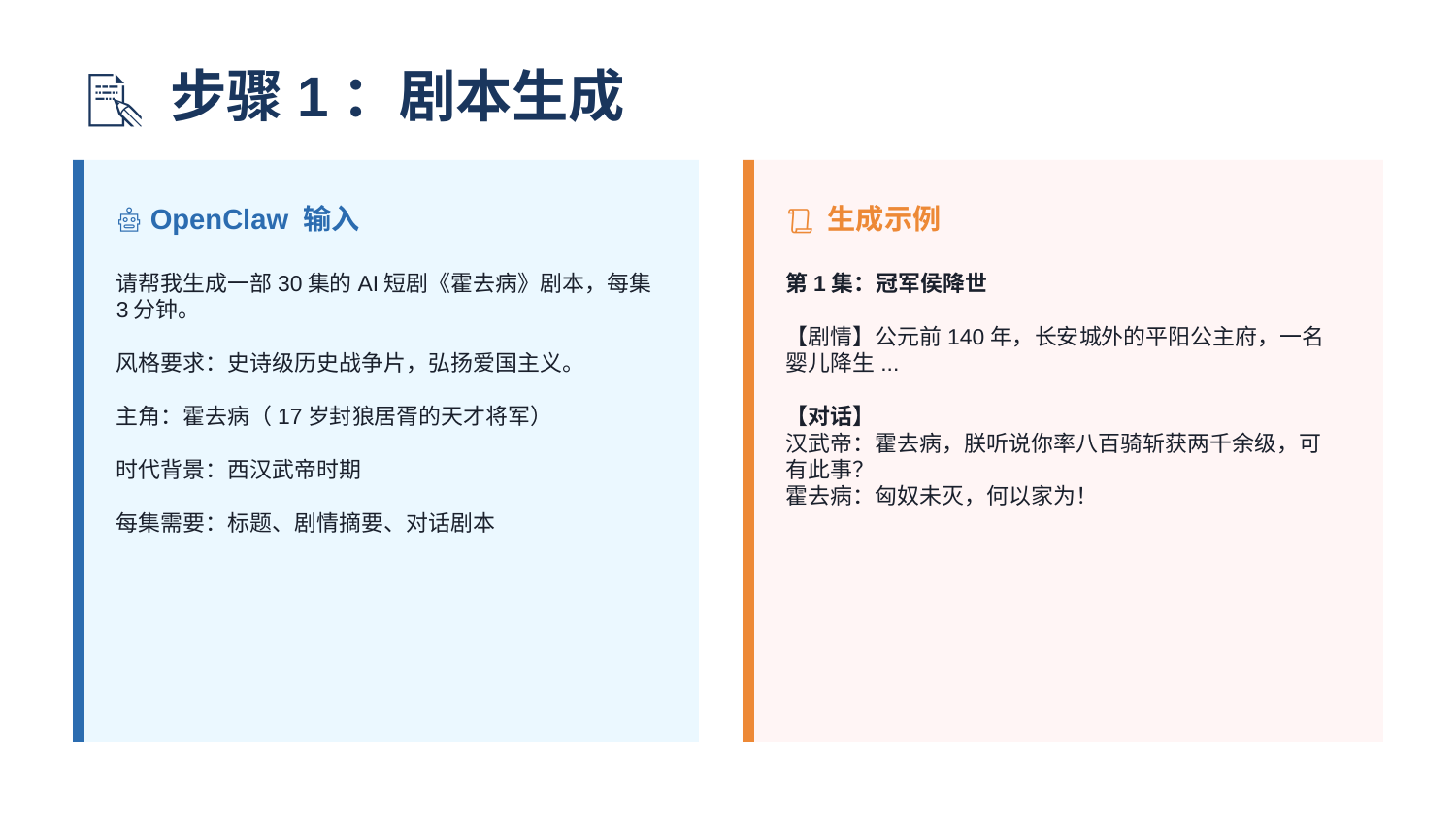

📝 步骤1：剧本生成

🤖 OpenClaw 输入
📜 生成示例
请帮我生成一部30集的AI短剧《霍去病》剧本，每集3分钟。

风格要求：史诗级历史战争片，弘扬爱国主义。

主角：霍去病（17岁封狼居胥的天才将军）

时代背景：西汉武帝时期

每集需要：标题、剧情摘要、对话剧本
第1集：冠军侯降世

【剧情】公元前140年，长安城外的平阳公主府，一名婴儿降生...

【对话】
汉武帝：霍去病，朕听说你率八百骑斩获两千余级，可有此事？
霍去病：匈奴未灭，何以家为！